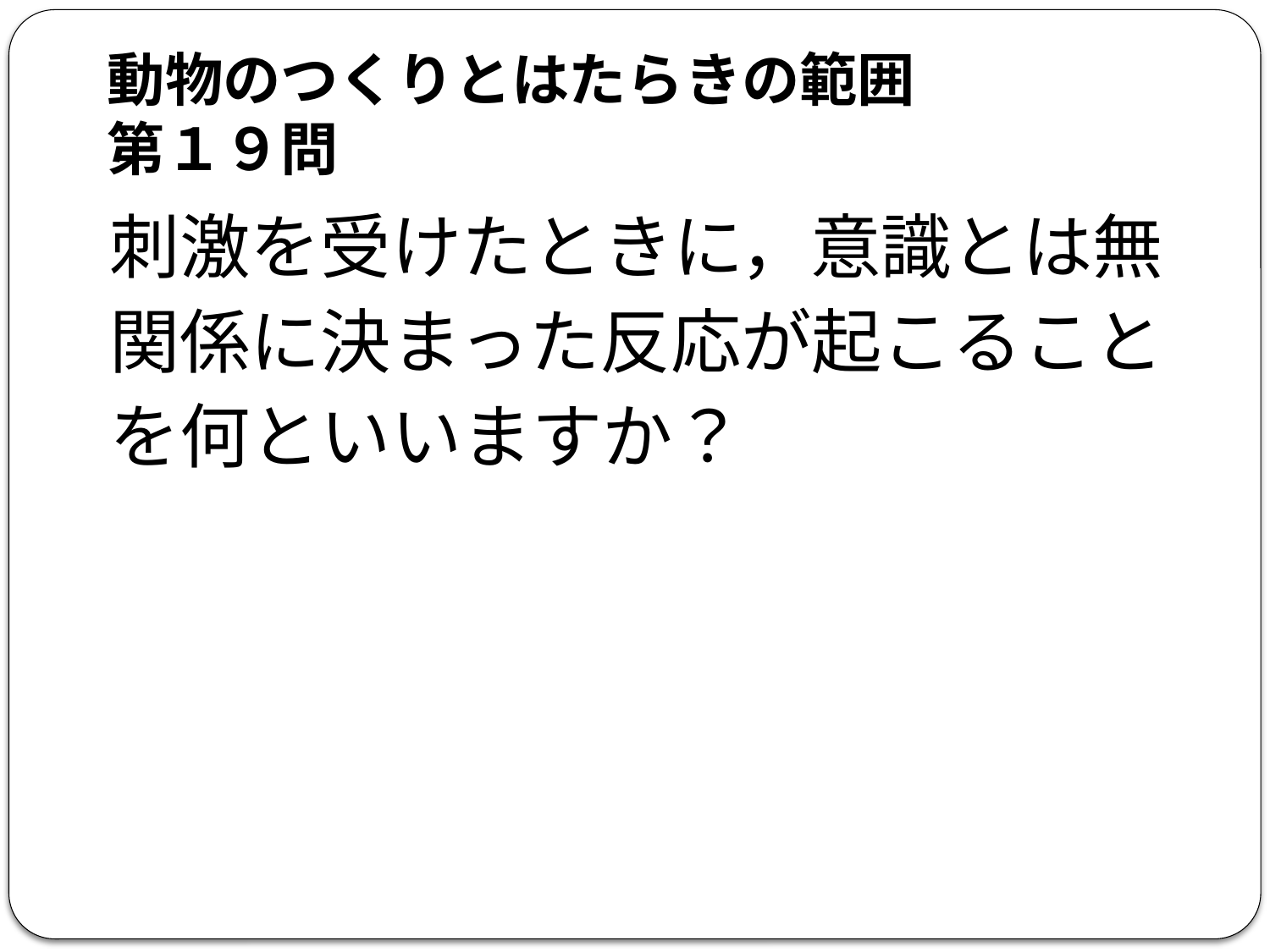

# 動物のつくりとはたらきの範囲 第１９問
刺激を受けたときに，意識とは無
関係に決まった反応が起こること
を何といいますか？